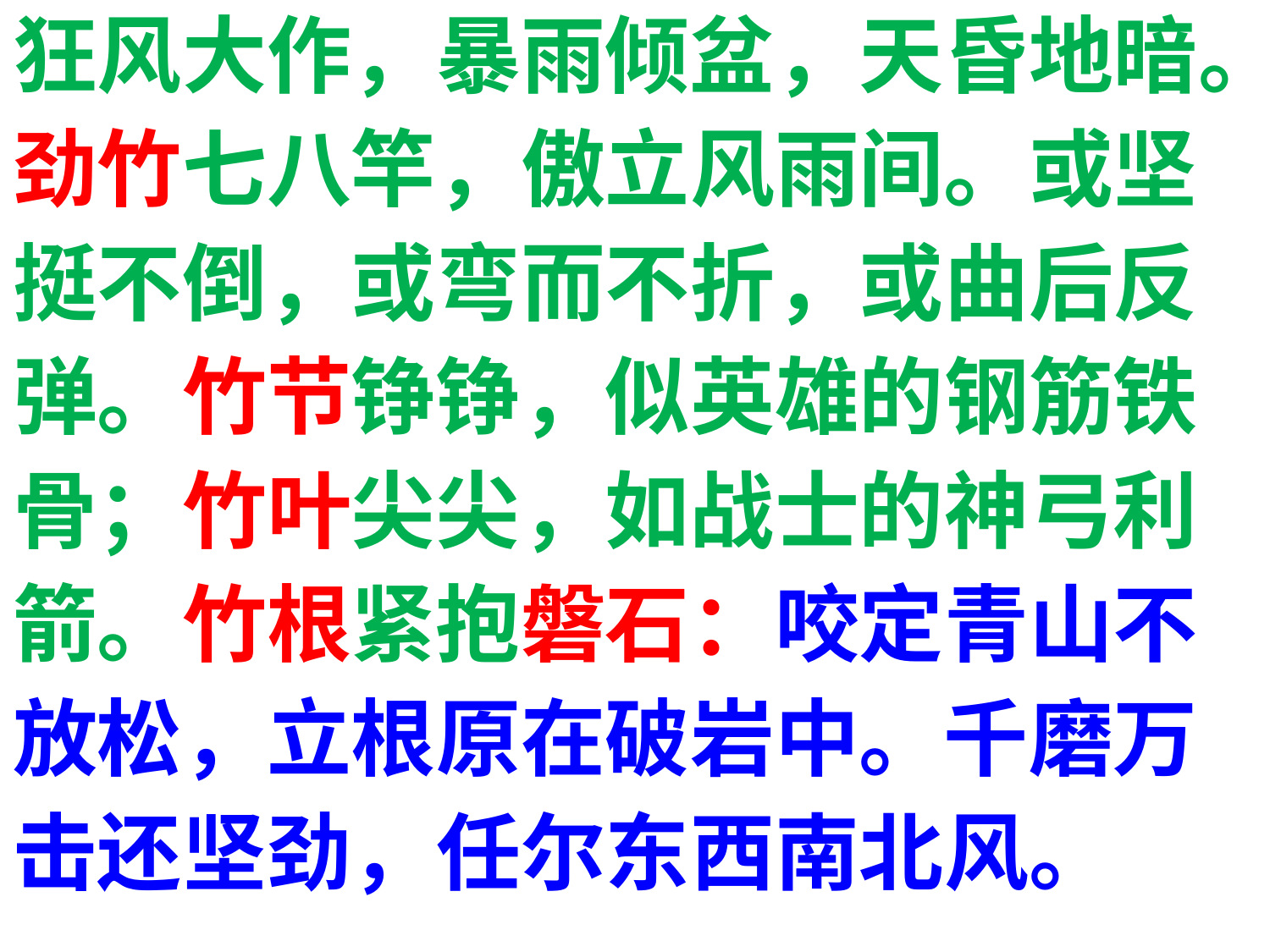

狂风大作，暴雨倾盆，天昏地暗。
劲竹七八竿，傲立风雨间。或坚
挺不倒，或弯而不折，或曲后反
弹。竹节铮铮，似英雄的钢筋铁
骨；竹叶尖尖，如战士的神弓利
箭。竹根紧抱磐石：咬定青山不
放松，立根原在破岩中。千磨万
击还坚劲，任尔东西南北风。